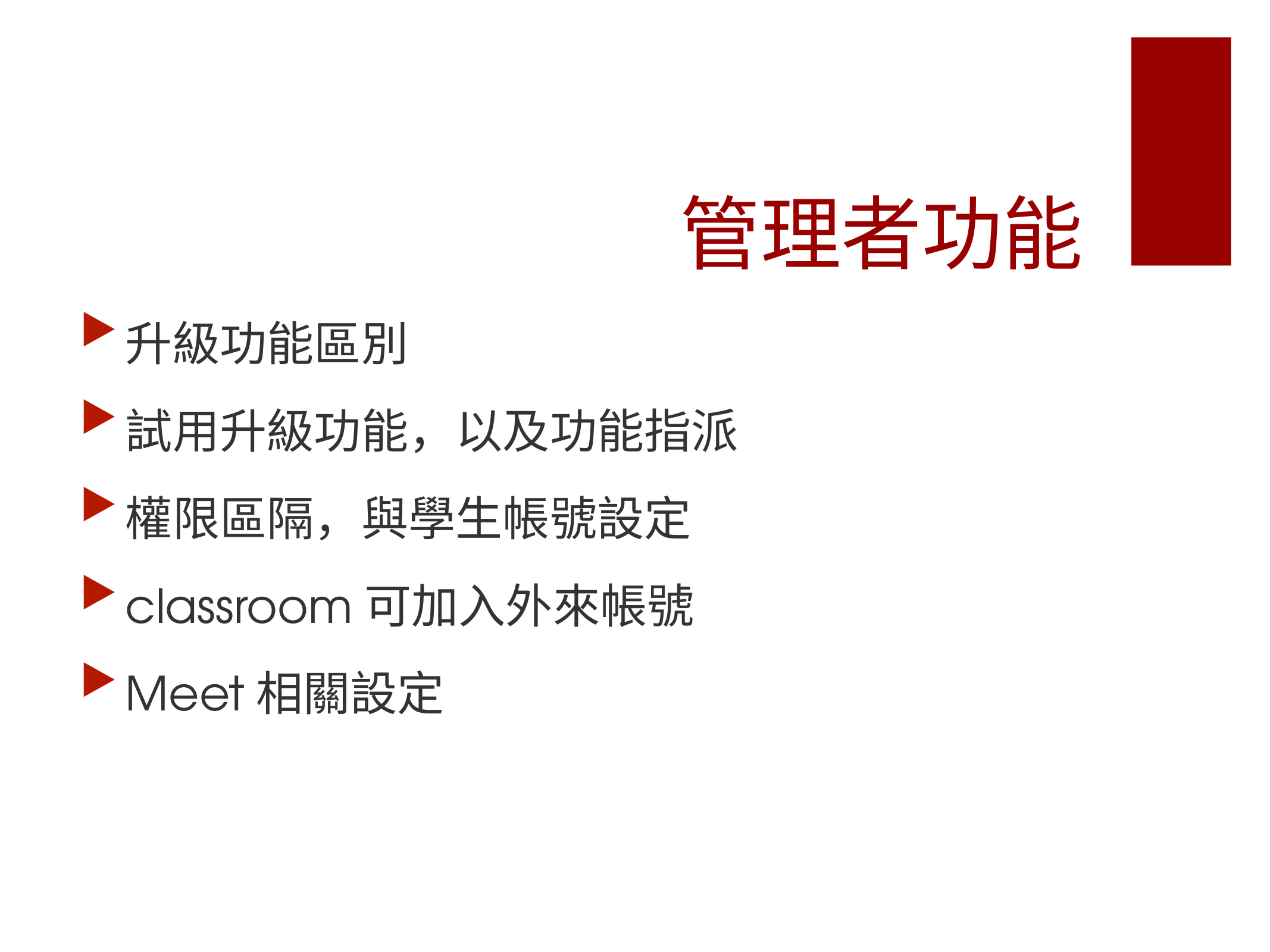

# 管理者功能
升級功能區別
試用升級功能，以及功能指派
權限區隔，與學生帳號設定
classroom可加入外來帳號
Meet相關設定